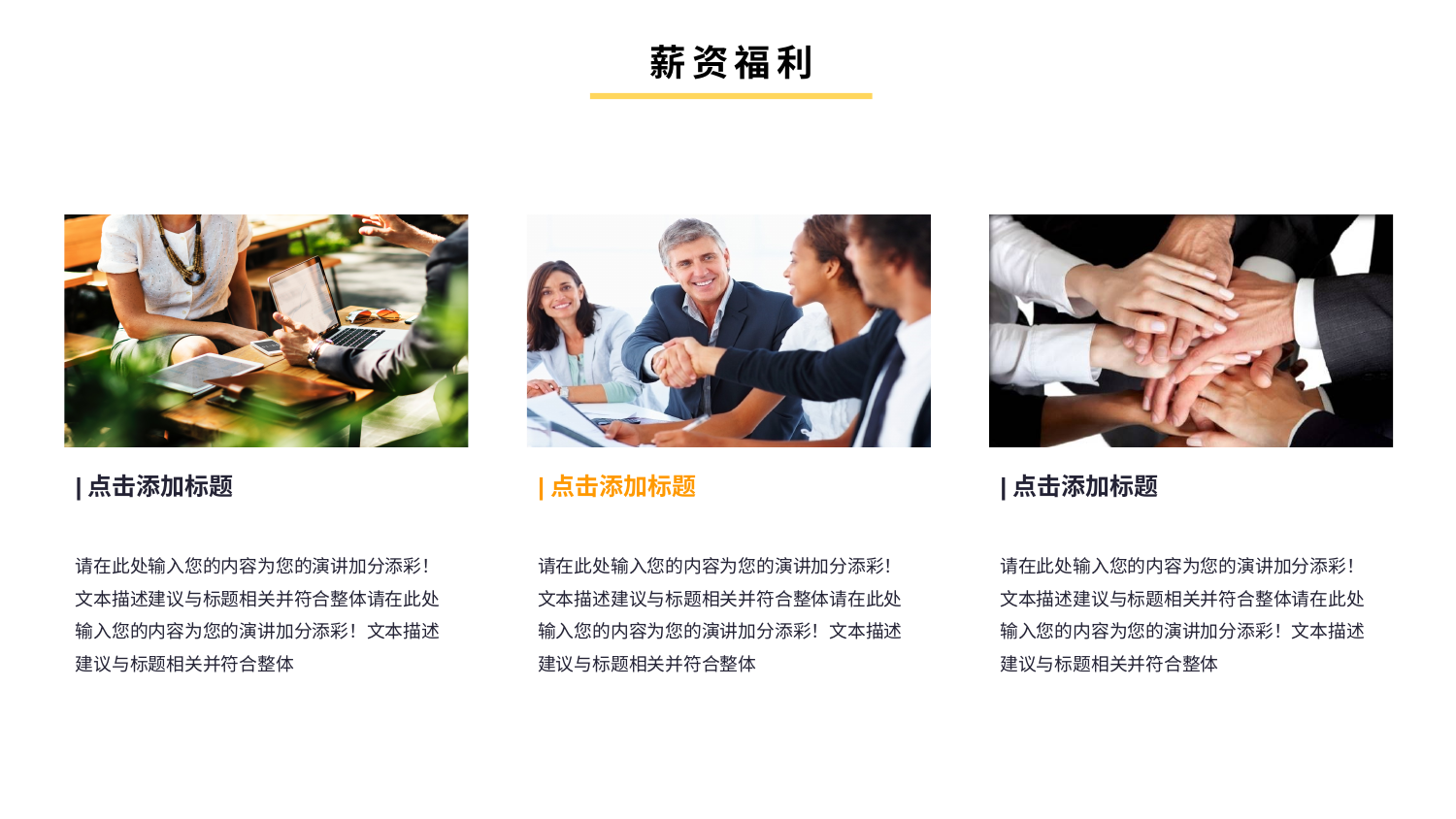

薪资福利

|点击添加标题
|点击添加标题
|点击添加标题
请在此处输入您的内容为您的演讲加分添彩！文本描述建议与标题相关并符合整体请在此处输入您的内容为您的演讲加分添彩！文本描述建议与标题相关并符合整体

请在此处输入您的内容为您的演讲加分添彩！文本描述建议与标题相关并符合整体请在此处输入您的内容为您的演讲加分添彩！文本描述建议与标题相关并符合整体

请在此处输入您的内容为您的演讲加分添彩！文本描述建议与标题相关并符合整体请在此处输入您的内容为您的演讲加分添彩！文本描述建议与标题相关并符合整体